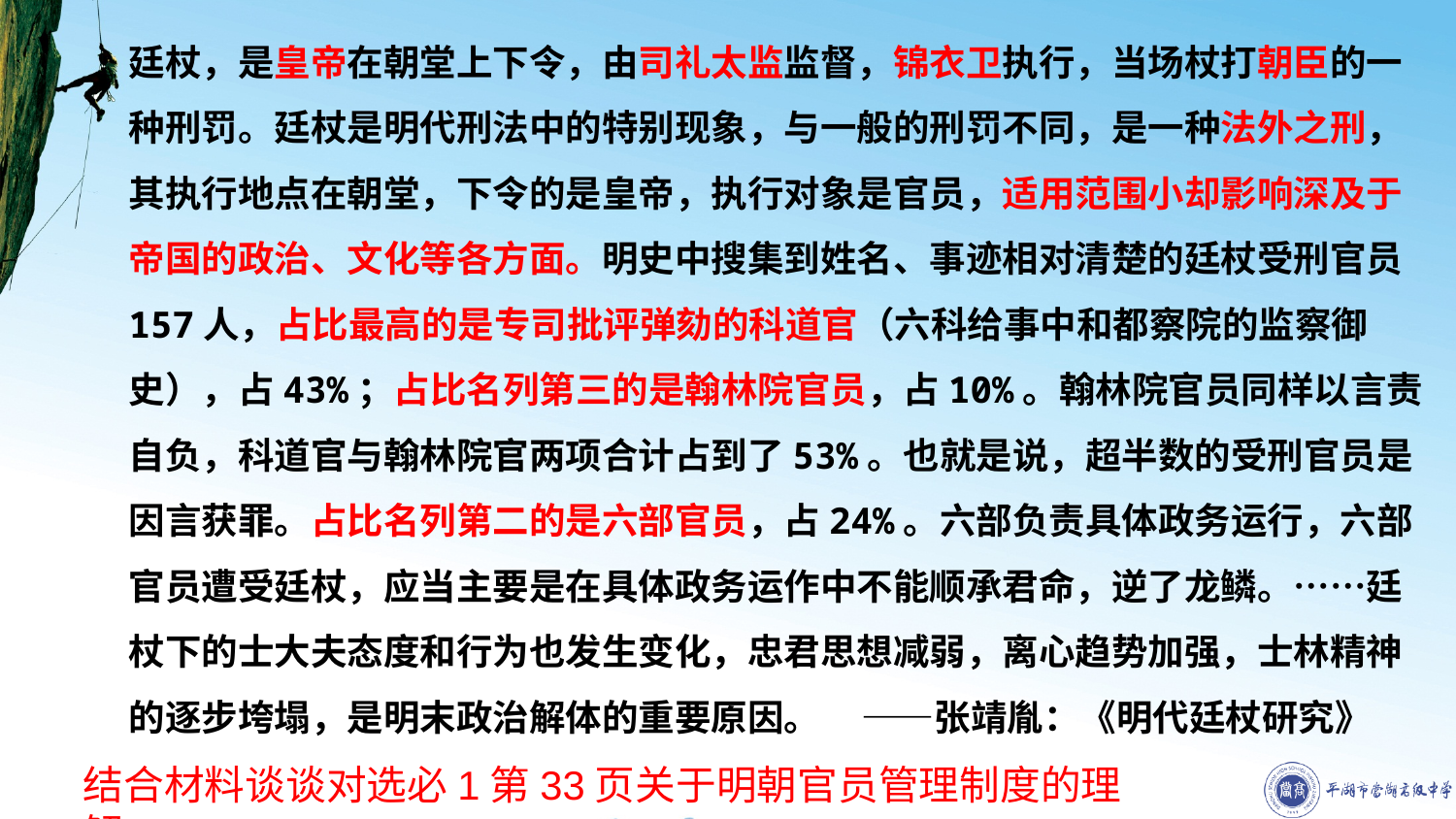

廷杖，是皇帝在朝堂上下令，由司礼太监监督，锦衣卫执行，当场杖打朝臣的一种刑罚。廷杖是明代刑法中的特别现象，与一般的刑罚不同，是一种法外之刑，其执行地点在朝堂，下令的是皇帝，执行对象是官员，适用范围小却影响深及于帝国的政治、文化等各方面。明史中搜集到姓名、事迹相对清楚的廷杖受刑官员157人，占比最高的是专司批评弹劾的科道官（六科给事中和都察院的监察御史），占43%；占比名列第三的是翰林院官员，占10%。翰林院官员同样以言责自负，科道官与翰林院官两项合计占到了53%。也就是说，超半数的受刑官员是因言获罪。占比名列第二的是六部官员，占24%。六部负责具体政务运行，六部官员遭受廷杖，应当主要是在具体政务运作中不能顺承君命，逆了龙鳞。……廷杖下的士大夫态度和行为也发生变化，忠君思想减弱，离心趋势加强，士林精神的逐步垮塌，是明末政治解体的重要原因。     ——张靖胤：《明代廷杖研究》
结合材料谈谈对选必1第33页关于明朝官员管理制度的理解。